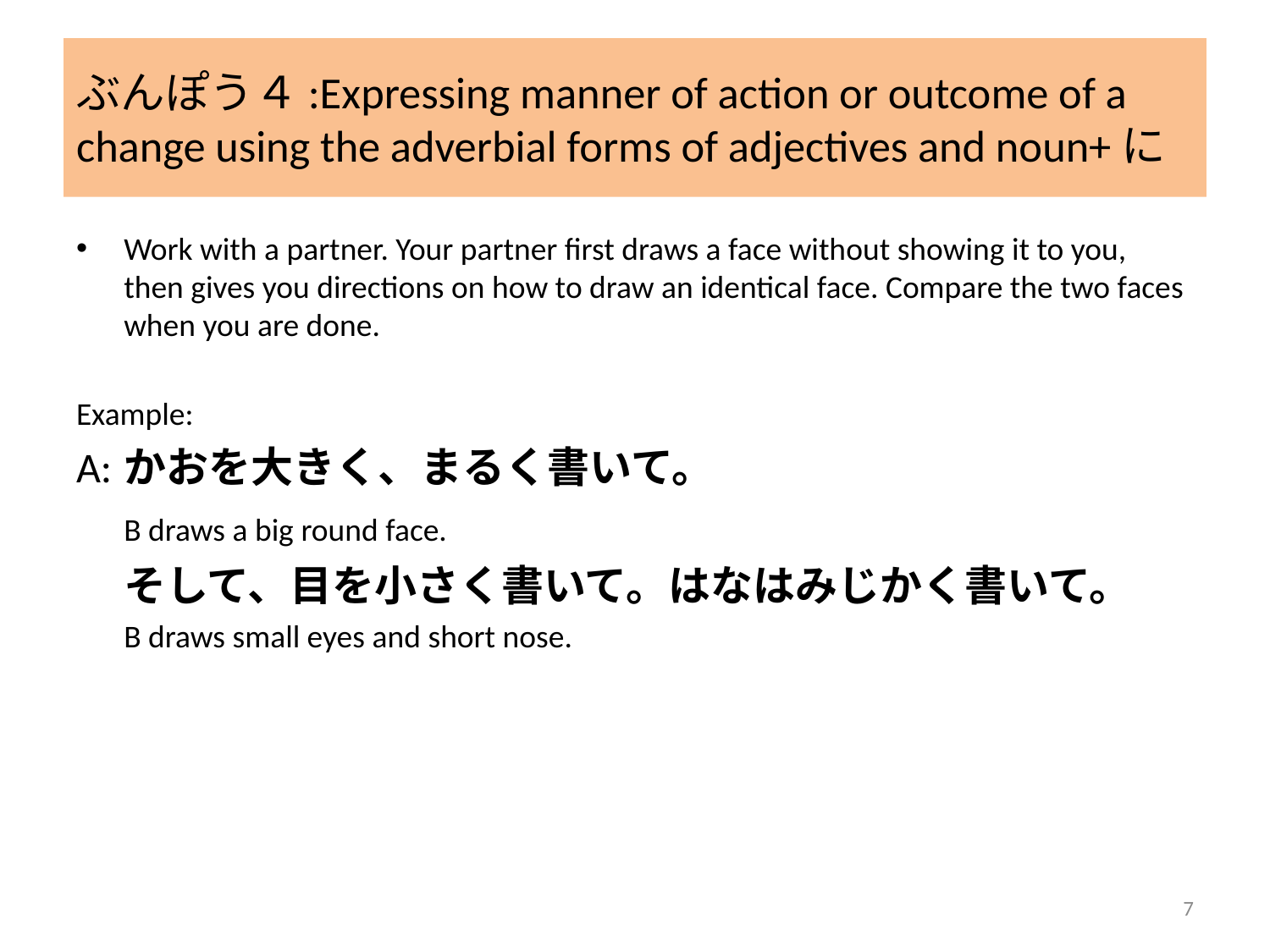

# ぶんぽう４:Expressing manner of action or outcome of a change using the adverbial forms of adjectives and noun+に
Work with a partner. Your partner first draws a face without showing it to you, then gives you directions on how to draw an identical face. Compare the two faces when you are done.

Example:
A:	かおを大きく、まるく書いて。
　	B draws a big round face.
	そして、目を小さく書いて。はなはみじかく書いて。
	B draws small eyes and short nose.
7